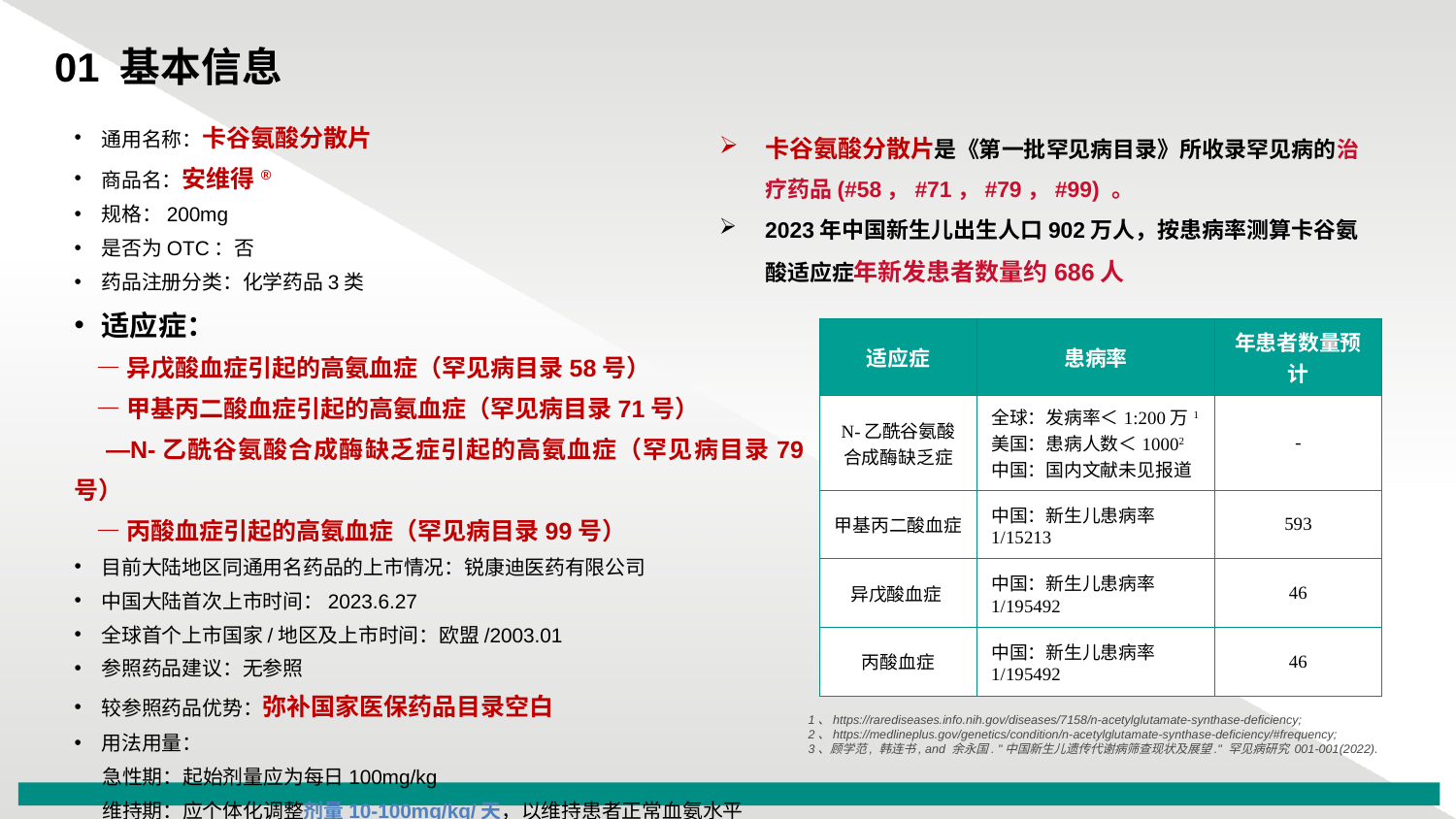

01 基本信息

通用名称：卡谷氨酸分散片
商品名：安维得®
规格：200mg
是否为OTC：否
药品注册分类：化学药品3类
适应症：
    —异戊酸血症引起的高氨血症（罕见病目录58号）
    —甲基丙二酸血症引起的高氨血症（罕见病目录71号）
    —N-乙酰谷氨酸合成酶缺乏症引起的高氨血症（罕见病目录79号）
    —丙酸血症引起的高氨血症（罕见病目录99号）
目前大陆地区同通用名药品的上市情况：锐康迪医药有限公司
中国大陆首次上市时间：2023.6.27
全球首个上市国家/地区及上市时间：欧盟/2003.01
参照药品建议：无参照
较参照药品优势：弥补国家医保药品目录空白
用法用量：
     急性期：起始剂量应为每日100mg/kg
     维持期：应个体化调整剂量10-100mg/kg/天，以维持患者正常血氨水平

卡谷氨酸分散片是《第一批罕见病目录》所收录罕见病的治疗药品(#58，#71，#79，#99) 。
2023年中国新生儿出生人口902万人，按患病率测算卡谷氨酸适应症年新发患者数量约686人
| 适应症 | 患病率 | 年患者数量预计 |
| --- | --- | --- |
| N-乙酰谷氨酸合成酶缺乏症 | 全球：发病率＜1:200万1 美国：患病人数＜10002 中国：国内文献未见报道 | - |
| 甲基丙二酸血症 | 中国：新生儿患病率1/15213 | 593 |
| 异戊酸血症 | 中国：新生儿患病率1/195492 | 46 |
| 丙酸血症 | 中国：新生儿患病率1/195492 | 46 |
1、https://rarediseases.info.nih.gov/diseases/7158/n-acetylglutamate-synthase-deficiency;
2、https://medlineplus.gov/genetics/condition/n-acetylglutamate-synthase-deficiency/#frequency;
3、顾学范, 韩连书, and 余永国. "中国新生儿遗传代谢病筛查现状及展望." 罕见病研究 001-001(2022).